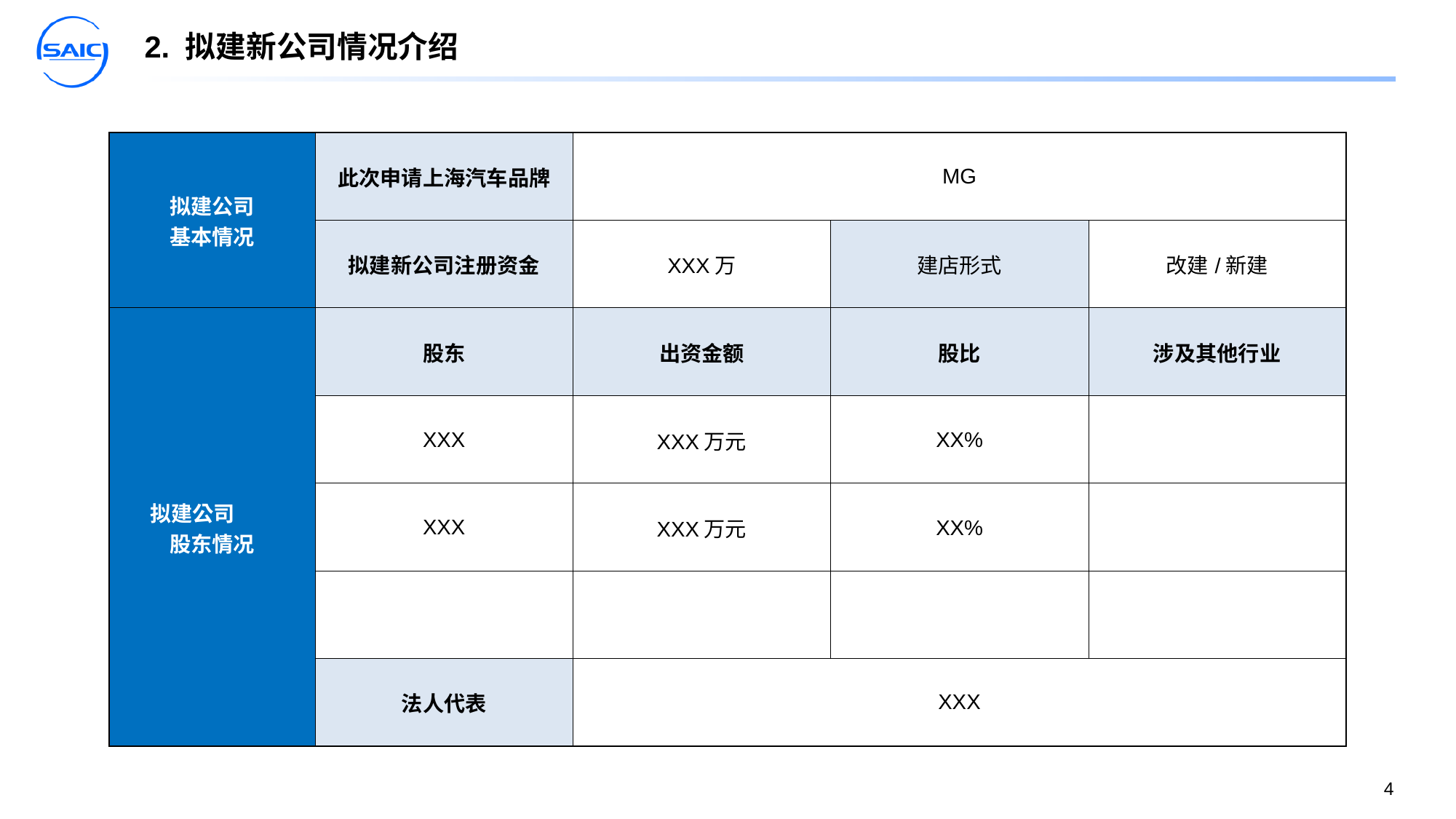

# 2. 拟建新公司情况介绍
| 拟建公司 基本情况 | 此次申请上海汽车品牌 | MG |  |  |
| --- | --- | --- | --- | --- |
|  | 拟建新公司注册资金 | XXX万 | 建店形式 | 改建/新建 |
| 拟建公司 股东情况 | 股东 | 出资金额 | 股比 | 涉及其他行业 |
|  | XXX | XXX万元 | XX% |  |
|  | XXX | XXX万元 | XX% |  |
|  |  |  |  |  |
|  | 法人代表 | XXX |  |  |